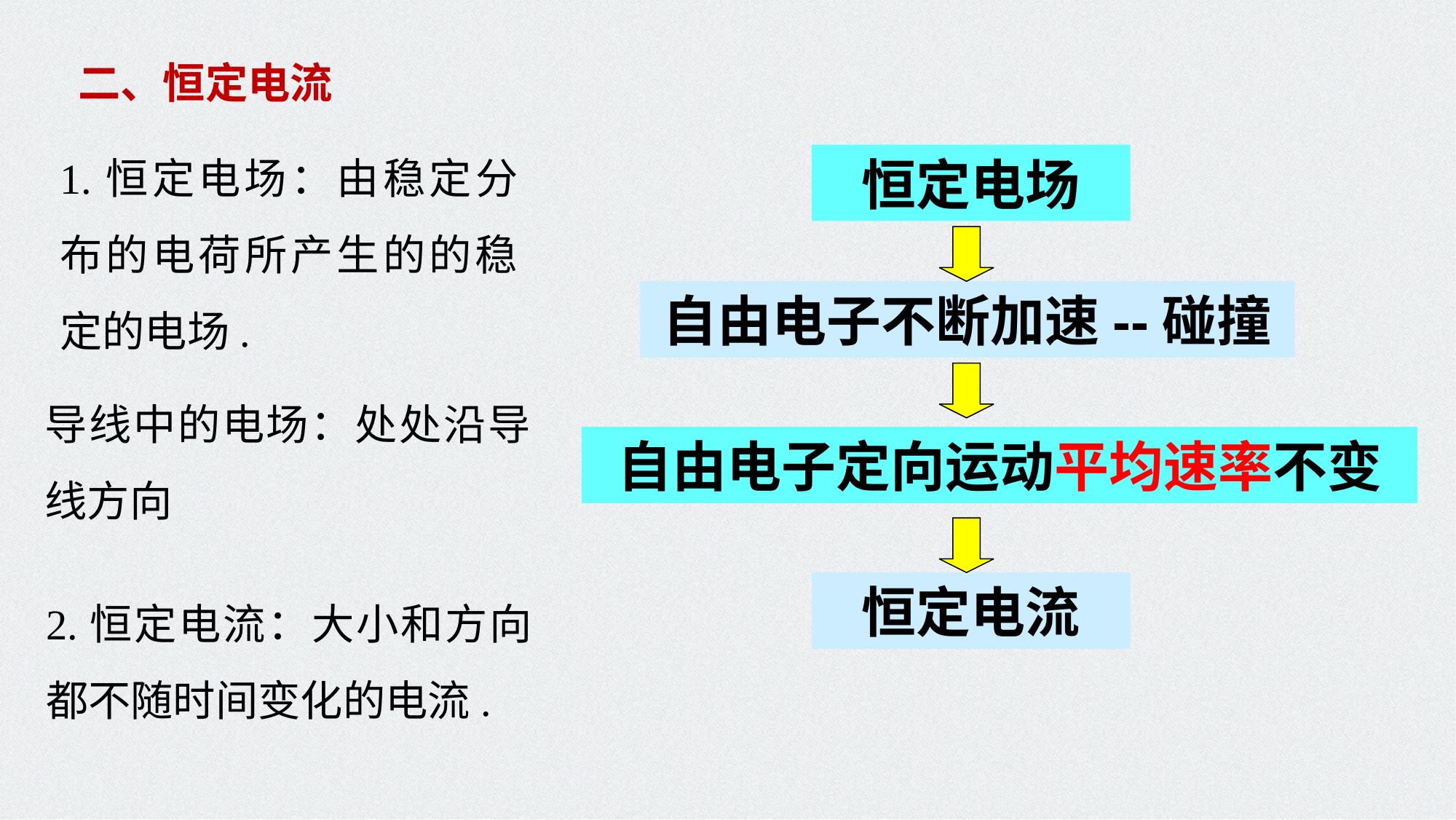

二、恒定电流
1.恒定电场：由稳定分布的电荷所产生的的稳定的电场.
恒定电场

自由电子不断加速--碰撞

导线中的电场：处处沿导线方向
自由电子定向运动平均速率不变

2.恒定电流：大小和方向都不随时间变化的电流.
恒定电流